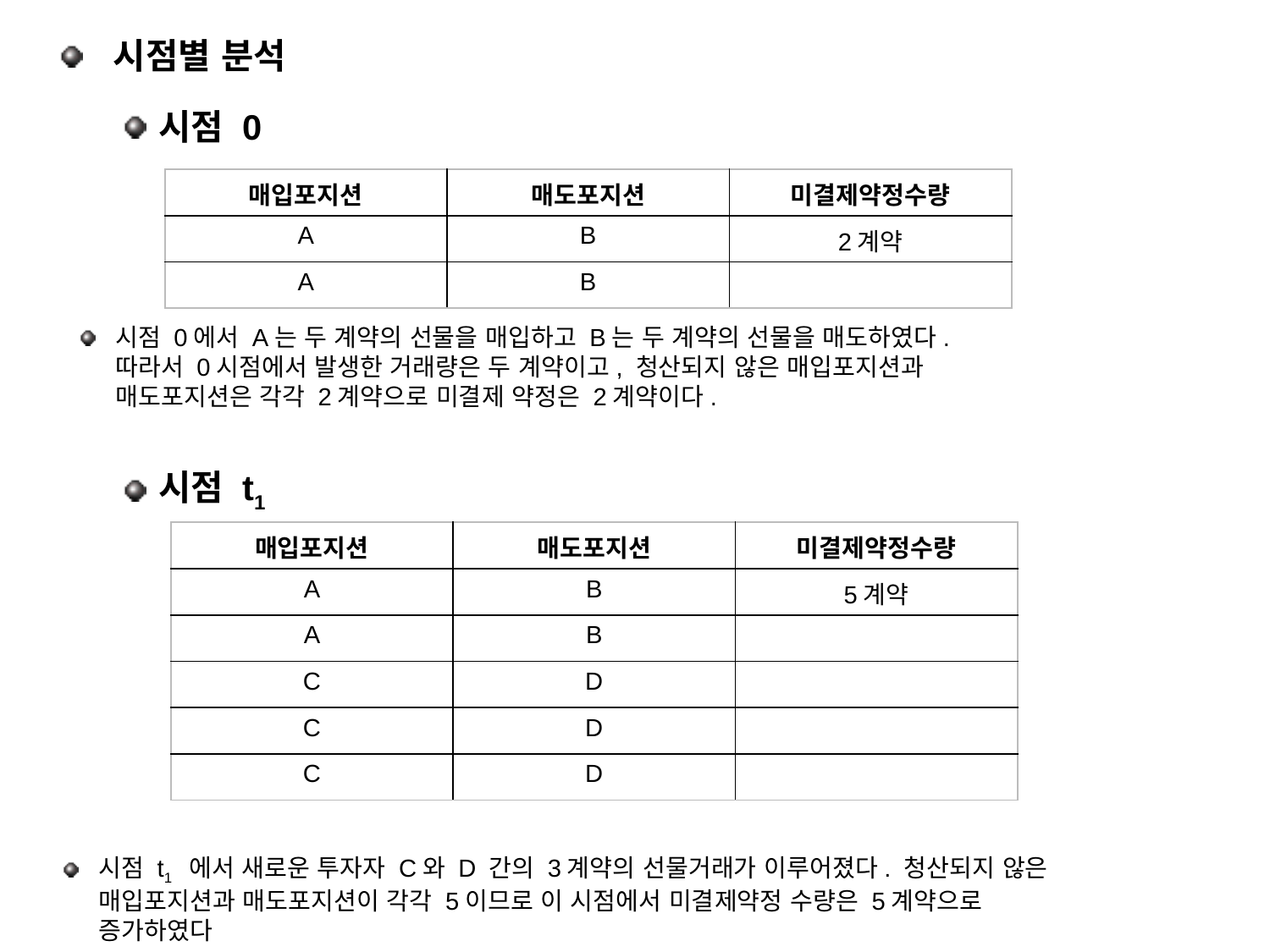

시점별 분석
시점 0
| 매입포지션 | 매도포지션 | 미결제약정수량 |
| --- | --- | --- |
| A | B | 2계약 |
| A | B |  |
시점 0에서 A는 두 계약의 선물을 매입하고 B는 두 계약의 선물을 매도하였다. 따라서 0시점에서 발생한 거래량은 두 계약이고, 청산되지 않은 매입포지션과 매도포지션은 각각 2계약으로 미결제 약정은 2계약이다.
시점 t1
| 매입포지션 | 매도포지션 | 미결제약정수량 |
| --- | --- | --- |
| A | B | 5계약 |
| A | B |  |
| C | D |  |
| C | D |  |
| C | D |  |
시점 t1  에서 새로운 투자자 C와 D 간의 3계약의 선물거래가 이루어졌다. 청산되지 않은 매입포지션과 매도포지션이 각각 5이므로 이 시점에서 미결제약정 수량은 5계약으로 증가하였다